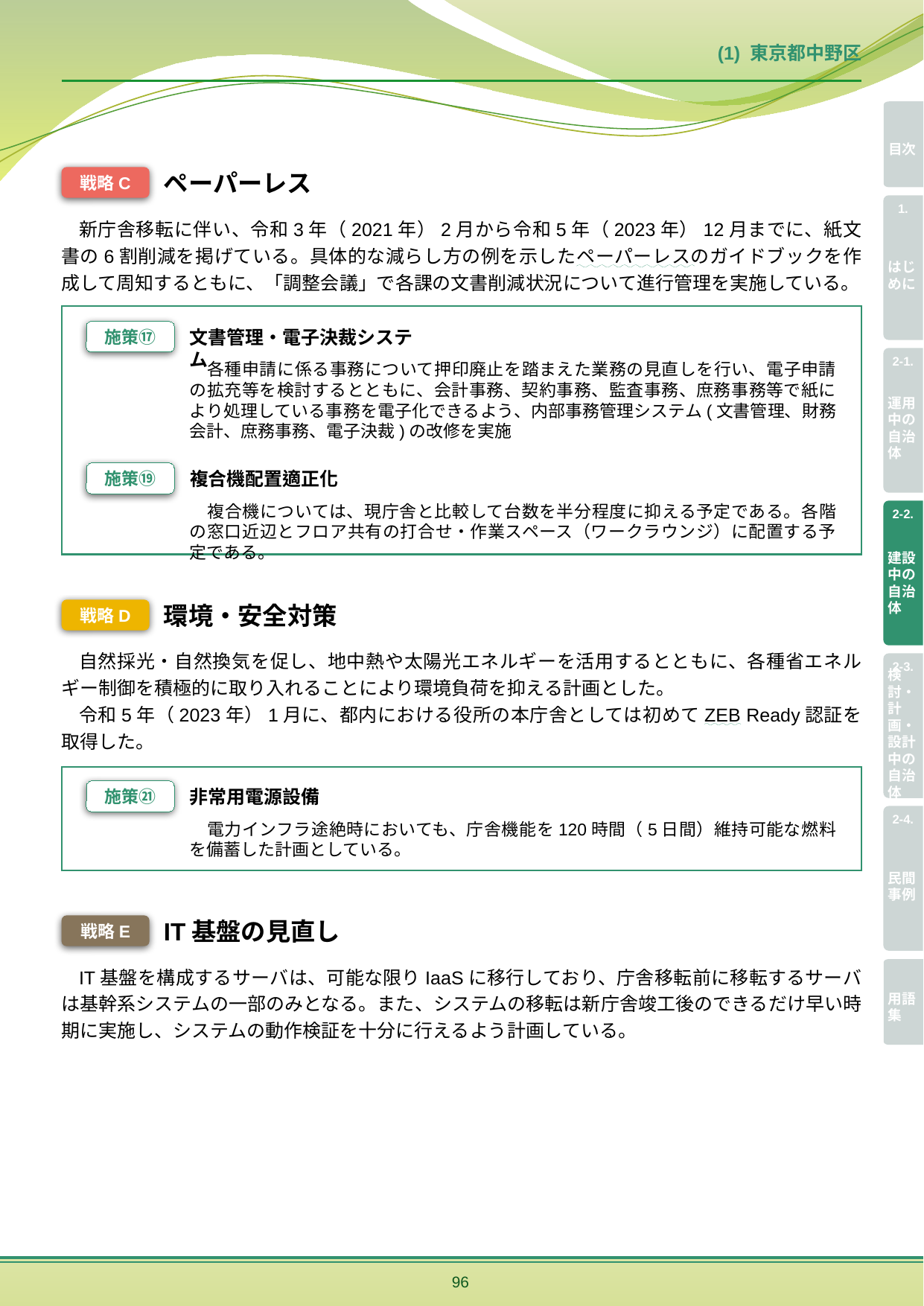

(1) 東京都中野区
戦略C
ペーパーレス
新庁舎移転に伴い、令和3年（2021年）2月から令和5年（2023年）12月までに、紙文書の6割削減を掲げている。具体的な減らし方の例を示したペーパーレスのガイドブックを作成して周知するともに、「調整会議」で各課の文書削減状況について進行管理を実施している。

施策⑰
文書管理・電子決裁システム
各種申請に係る事務について押印廃止を踏まえた業務の見直しを行い、電子申請の拡充等を検討するとともに、会計事務、契約事務、監査事務、庶務事務等で紙により処理している事務を電子化できるよう、内部事務管理システム(文書管理、財務会計、庶務事務、電子決裁)の改修を実施
施策⑲
複合機配置適正化
複合機については、現庁舎と比較して台数を半分程度に抑える予定である。各階の窓口近辺とフロア共有の打合せ・作業スペース（ワークラウンジ）に配置する予定である。
戦略D
環境・安全対策
自然採光・自然換気を促し、地中熱や太陽光エネルギーを活用するとともに、各種省エネルギー制御を積極的に取り入れることにより環境負荷を抑える計画とした。
令和5年（2023年）1月に、都内における役所の本庁舎としては初めてZEB Ready認証を取得した。

施策㉑
非常用電源設備
電力インフラ途絶時においても、庁舎機能を120時間（5日間）維持可能な燃料を備蓄した計画としている。
戦略E
IT基盤の見直し
IT基盤を構成するサーバは、可能な限りIaaSに移行しており、庁舎移転前に移転するサーバは基幹系システムの一部のみとなる。また、システムの移転は新庁舎竣工後のできるだけ早い時期に実施し、システムの動作検証を十分に行えるよう計画している。
96